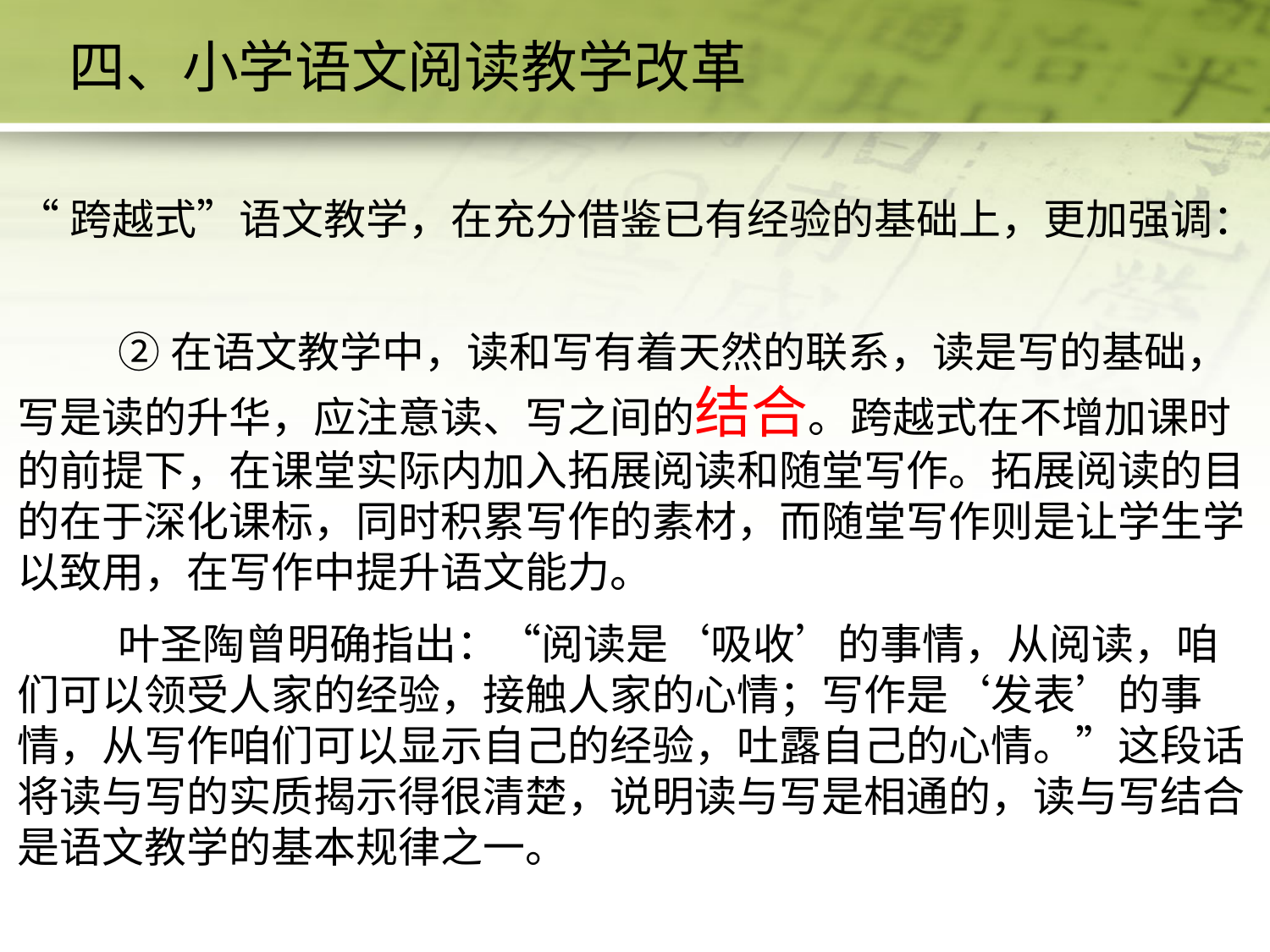

四、小学语文阅读教学改革
“跨越式”语文教学，在充分借鉴已有经验的基础上，更加强调：
②在语文教学中，读和写有着天然的联系，读是写的基础，写是读的升华，应注意读、写之间的结合。跨越式在不增加课时的前提下，在课堂实际内加入拓展阅读和随堂写作。拓展阅读的目的在于深化课标，同时积累写作的素材，而随堂写作则是让学生学以致用，在写作中提升语文能力。
叶圣陶曾明确指出：“阅读是‘吸收’的事情，从阅读，咱们可以领受人家的经验，接触人家的心情；写作是‘发表’的事情，从写作咱们可以显示自己的经验，吐露自己的心情。”这段话将读与写的实质揭示得很清楚，说明读与写是相通的，读与写结合是语文教学的基本规律之一。